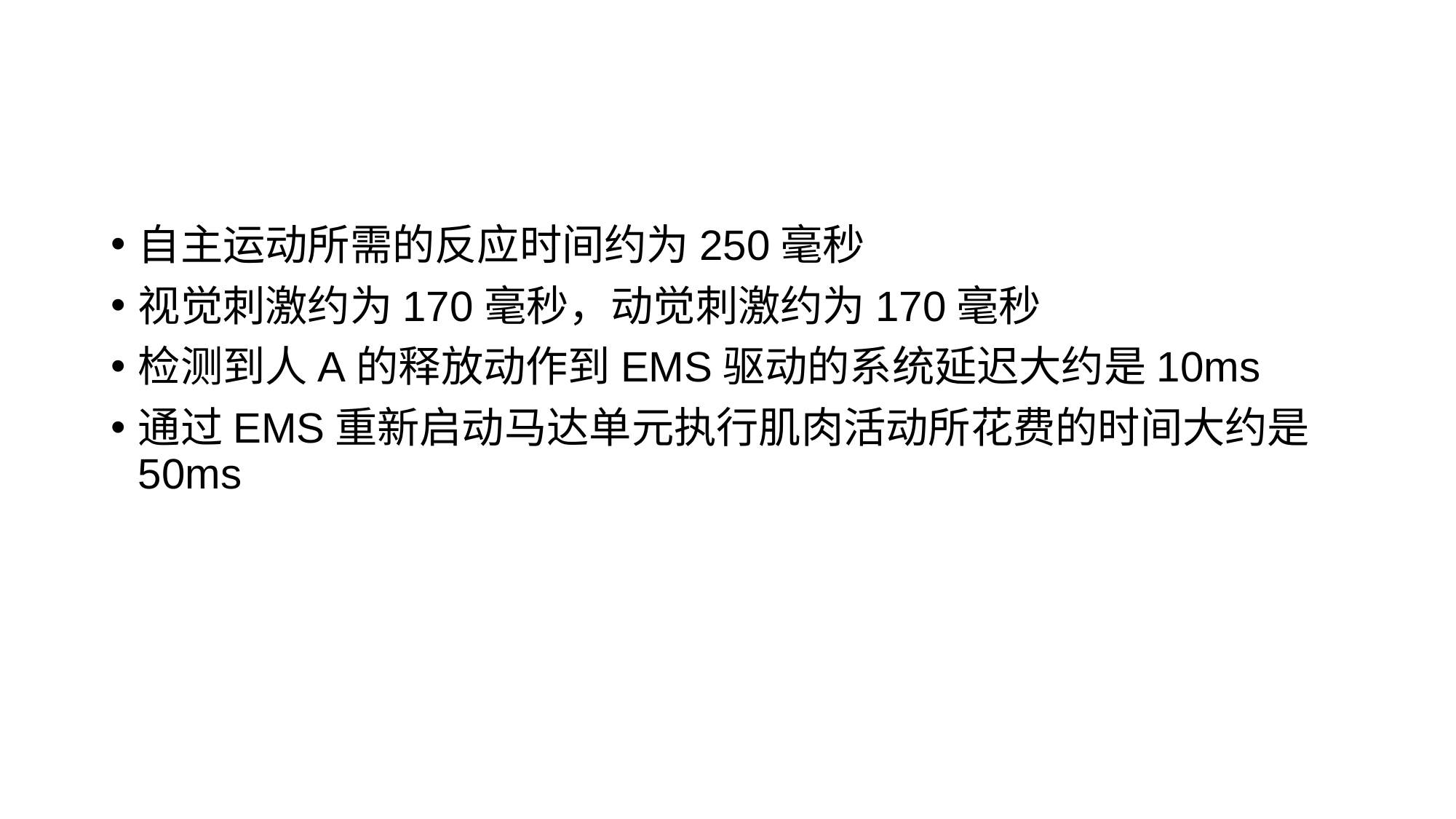

自主运动所需的反应时间约为250毫秒
视觉刺激约为170毫秒，动觉刺激约为170毫秒
检测到人A的释放动作到EMS驱动的系统延迟大约是10ms
通过EMS重新启动马达单元执行肌肉活动所花费的时间大约是50ms